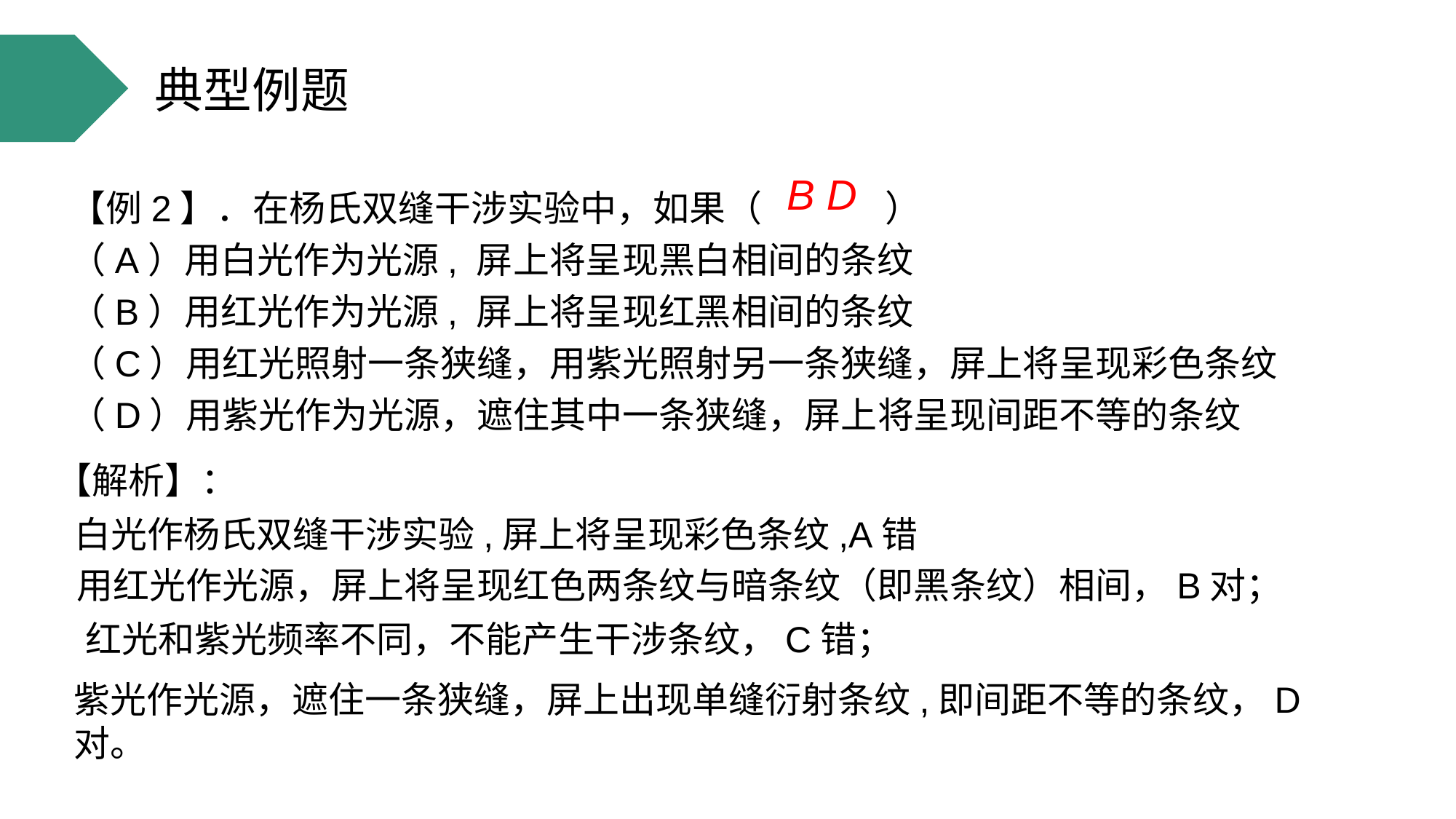

典型例题
B D
【例2】．在杨氏双缝干涉实验中，如果（               ）
（A）用白光作为光源, 屏上将呈现黑白相间的条纹
（B）用红光作为光源, 屏上将呈现红黑相间的条纹
（C）用红光照射一条狭缝，用紫光照射另一条狭缝，屏上将呈现彩色条纹
（D）用紫光作为光源，遮住其中一条狭缝，屏上将呈现间距不等的条纹
【解析】：
白光作杨氏双缝干涉实验,屏上将呈现彩色条纹,A错
用红光作光源，屏上将呈现红色两条纹与暗条纹（即黑条纹）相间，B对；
红光和紫光频率不同，不能产生干涉条纹，C错；
紫光作光源，遮住一条狭缝，屏上出现单缝衍射条纹,即间距不等的条纹，D对。